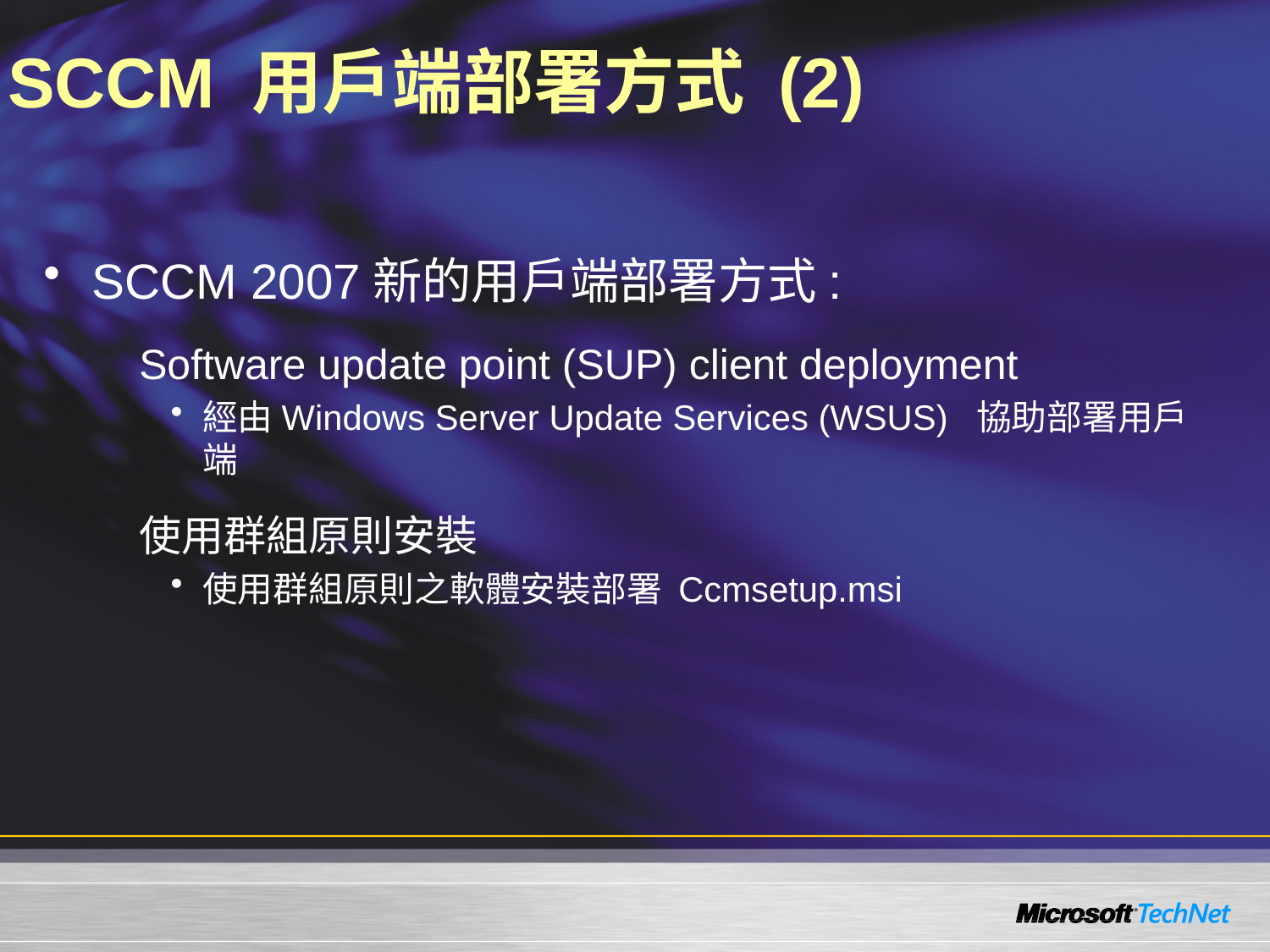

# SCCM 用戶端部署方式 (2)
SCCM 2007新的用戶端部署方式:
Software update point (SUP) client deployment
經由Windows Server Update Services (WSUS)  協助部署用戶端
使用群組原則安裝
使用群組原則之軟體安裝部署 Ccmsetup.msi